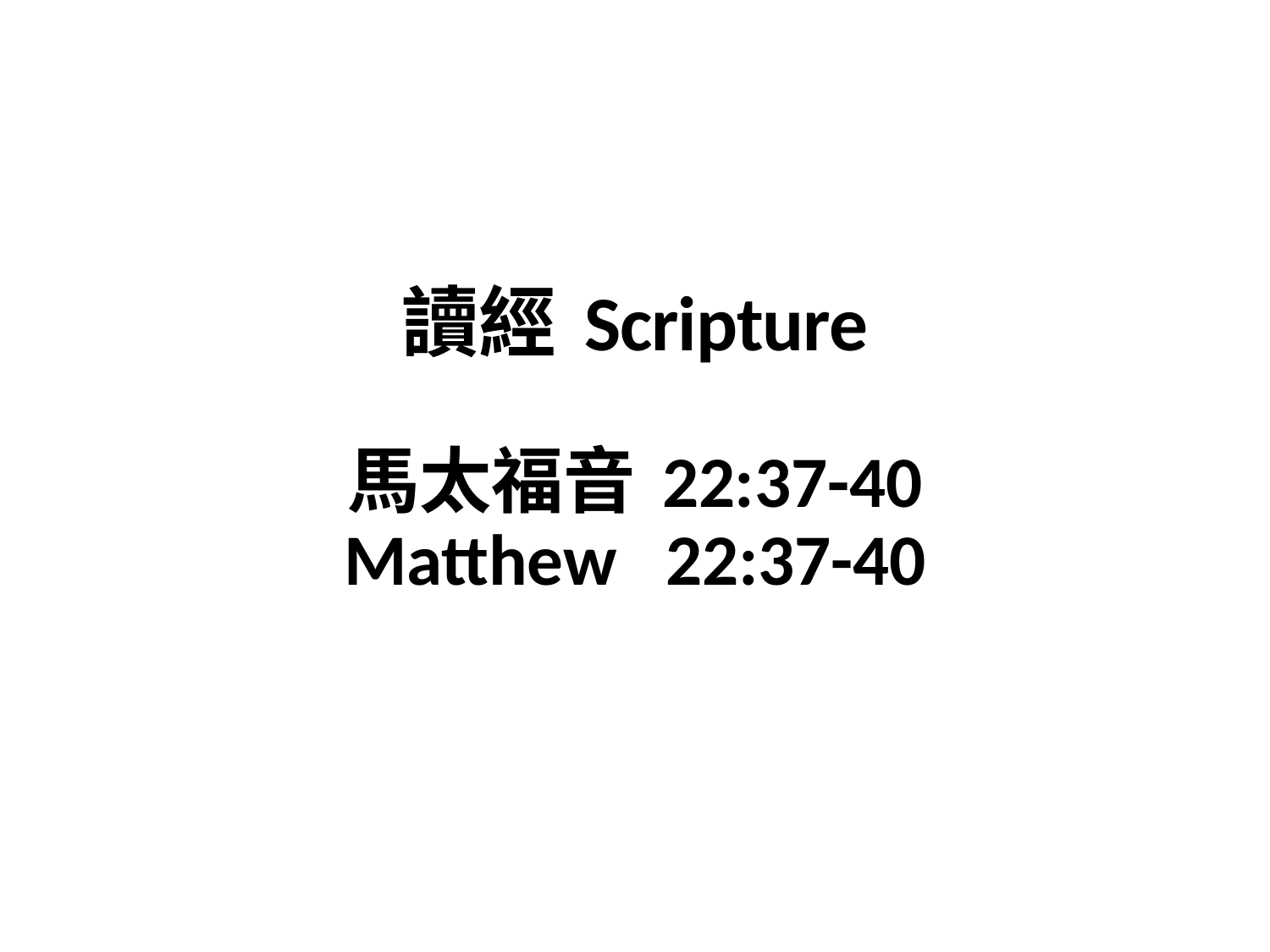

# 讀經 Scripture 馬太福音 22:37-40 Matthew   22:37-40